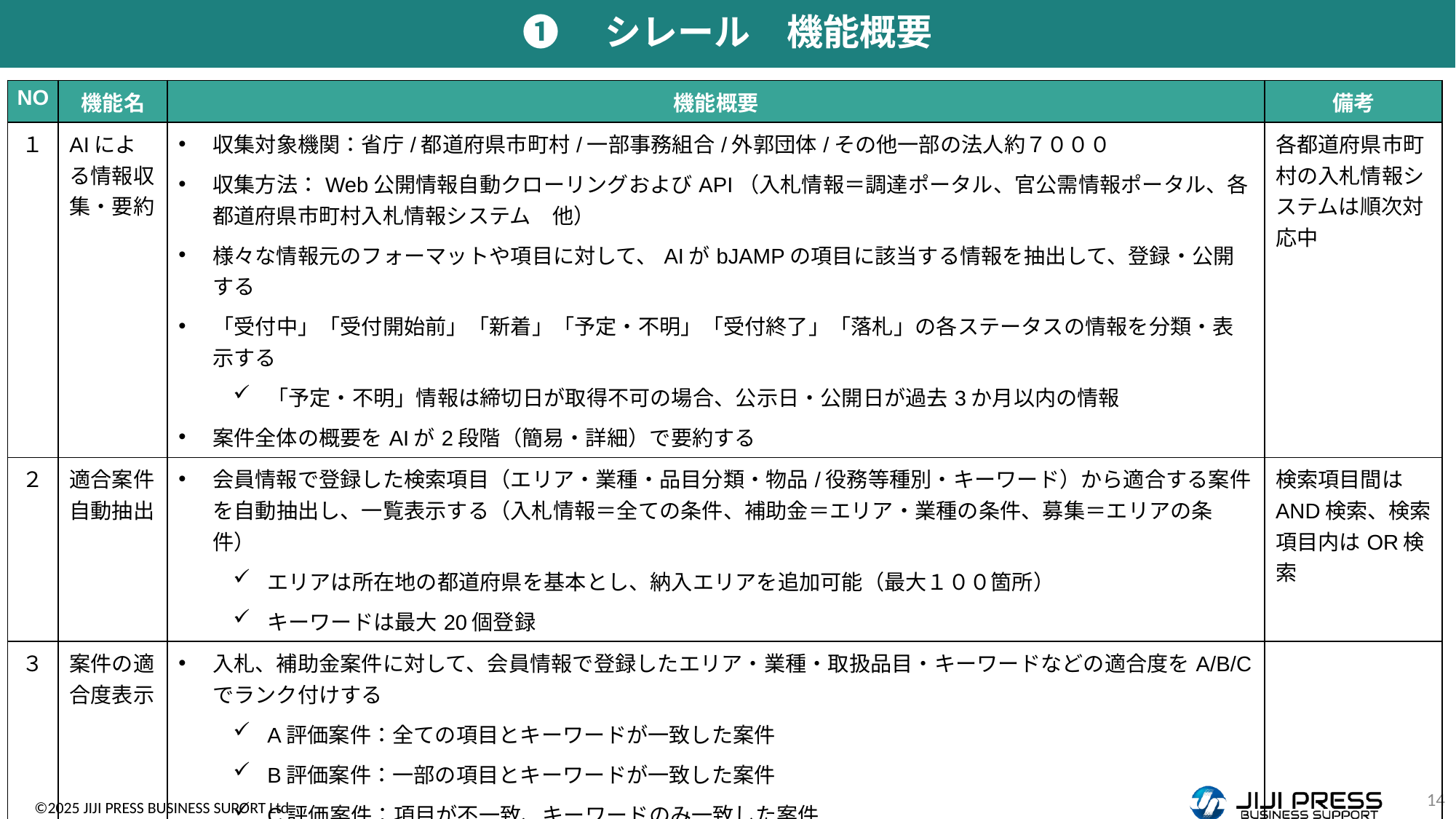

➊　シレール　機能概要

| NO | 機能名 | 機能概要 | 備考 |
| --- | --- | --- | --- |
| １ | AIによる情報収集・要約 | 収集対象機関：省庁/都道府県市町村/一部事務組合/外郭団体/その他一部の法人約７０００ 収集方法：Web公開情報自動クローリングおよびAPI（入札情報＝調達ポータル、官公需情報ポータル、各都道府県市町村入札情報システム　他） 様々な情報元のフォーマットや項目に対して、AIがbJAMPの項目に該当する情報を抽出して、登録・公開する 「受付中」「受付開始前」「新着」「予定・不明」「受付終了」「落札」の各ステータスの情報を分類・表示する 「予定・不明」情報は締切日が取得不可の場合、公示日・公開日が過去3か月以内の情報 案件全体の概要をAIが2段階（簡易・詳細）で要約する | 各都道府県市町村の入札情報システムは順次対応中 |
| ２ | 適合案件自動抽出 | 会員情報で登録した検索項目（エリア・業種・品目分類・物品/役務等種別・キーワード）から適合する案件を自動抽出し、一覧表示する（入札情報＝全ての条件、補助金＝エリア・業種の条件、募集＝エリアの条件） エリアは所在地の都道府県を基本とし、納入エリアを追加可能（最大１００箇所） キーワードは最大20個登録 | 検索項目間はAND検索、検索項目内はOR検索 |
| ３ | 案件の適合度表示 | 入札、補助金案件に対して、会員情報で登録したエリア・業種・取扱品目・キーワードなどの適合度をA/B/Cでランク付けする A評価案件：全ての項目とキーワードが一致した案件 B評価案件：一部の項目とキーワードが一致した案件 C評価案件：項目が不一致、キーワードのみ一致した案件 |  |
| ４ | 案件検索 | 基本検索はキーワード、エリア、業種などによる検索 絞込検索は入札・補助金・募集毎に様々な絞込み検索 キーワード検索は類義語・同義語などの辞書を用いた検索によって、直接キーワードが合致しない案件も検索 入札・補助金・募集の各情報を「キーワード」「エリア」の検索条件を指定して、横断的に検索・表示できる |  |
14